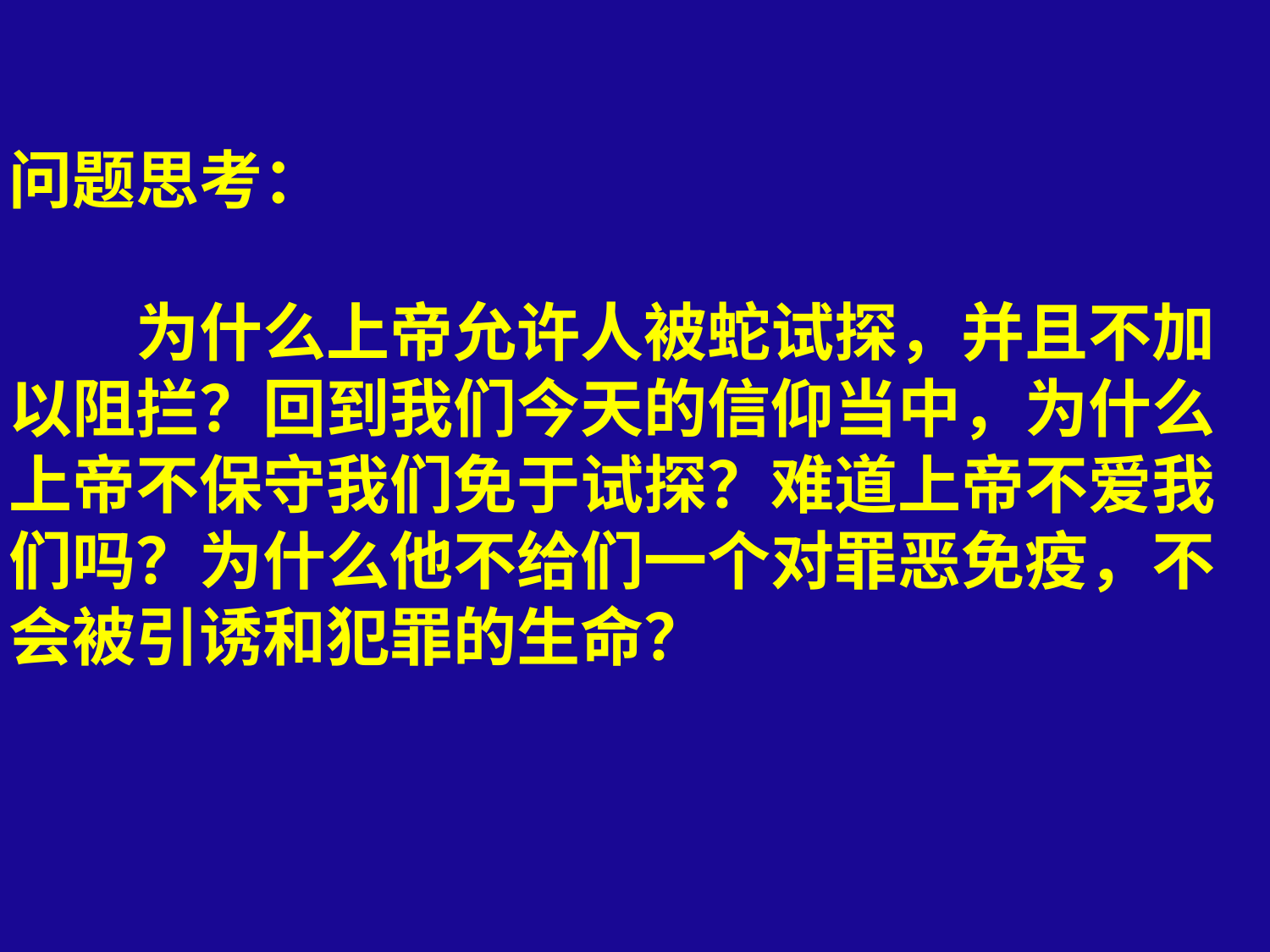

# 问题思考： 为什么上帝允许人被蛇试探，并且不加以阻拦？回到我们今天的信仰当中，为什么上帝不保守我们免于试探？难道上帝不爱我们吗？为什么他不给们一个对罪恶免疫，不会被引诱和犯罪的生命？